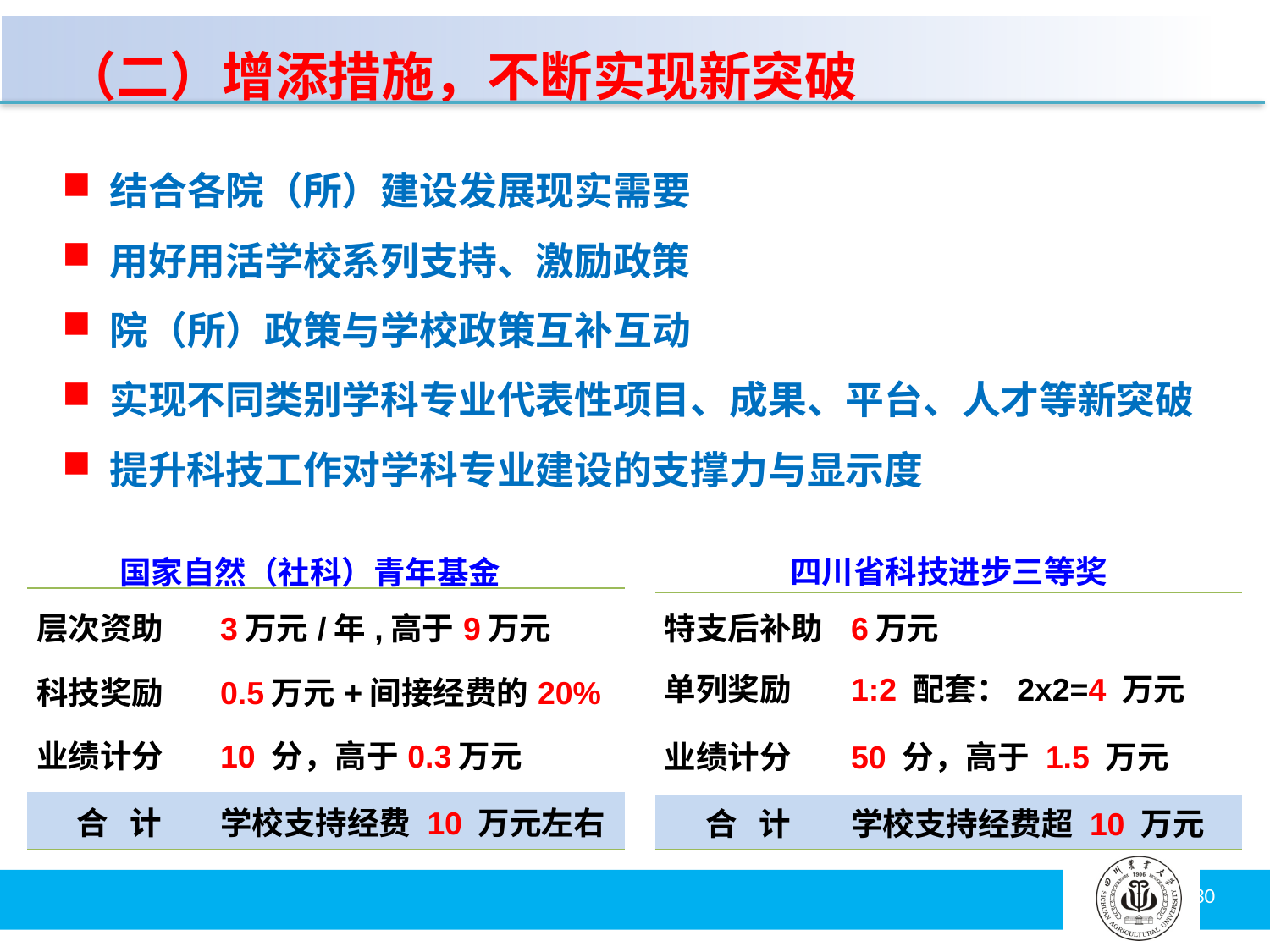

（二）增添措施，不断实现新突破
结合各院（所）建设发展现实需要
用好用活学校系列支持、激励政策
院（所）政策与学校政策互补互动
实现不同类别学科专业代表性项目、成果、平台、人才等新突破
提升科技工作对学科专业建设的支撑力与显示度
| 四川省科技进步三等奖 |
| --- |
| 国家自然（社科）青年基金 |
| --- |
| 层次资助 | 3万元/年,高于9万元 |
| --- | --- |
| 科技奖励 | 0.5万元+间接经费的20% |
| 业绩计分 | 10 分，高于0.3万元 |
| 合 计 | 学校支持经费 10 万元左右 |
| 特支后补助 | 6万元 |
| --- | --- |
| 单列奖励 | 1:2 配套：2x2=4 万元 |
| 业绩计分 | 50 分，高于 1.5 万元 |
| 合 计 | 学校支持经费超 10 万元 |